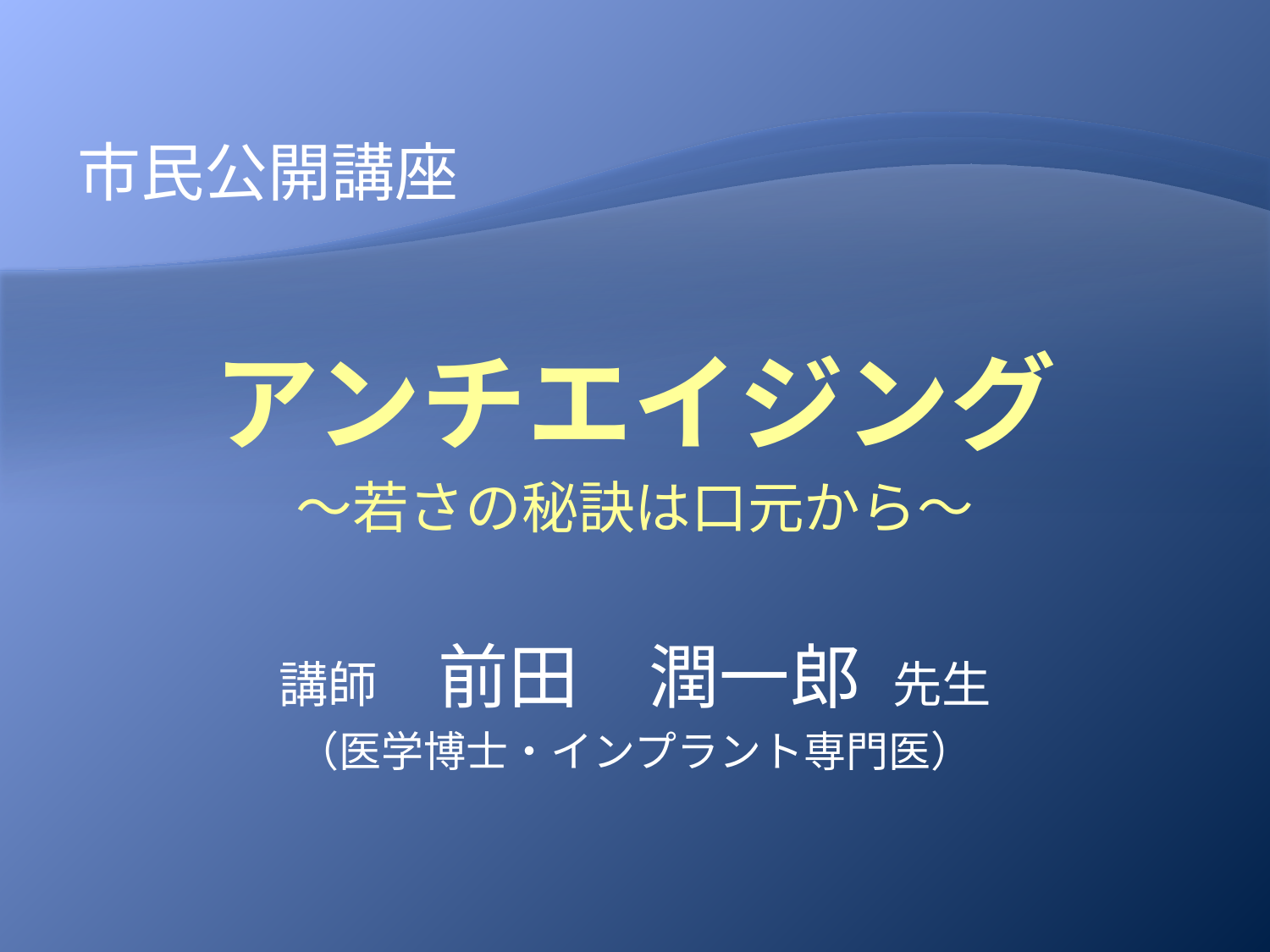

市民公開講座

# アンチエイジング
～若さの秘訣は口元から～
講師　 前田　潤一郎  先生
（医学博士・インプラント専門医）